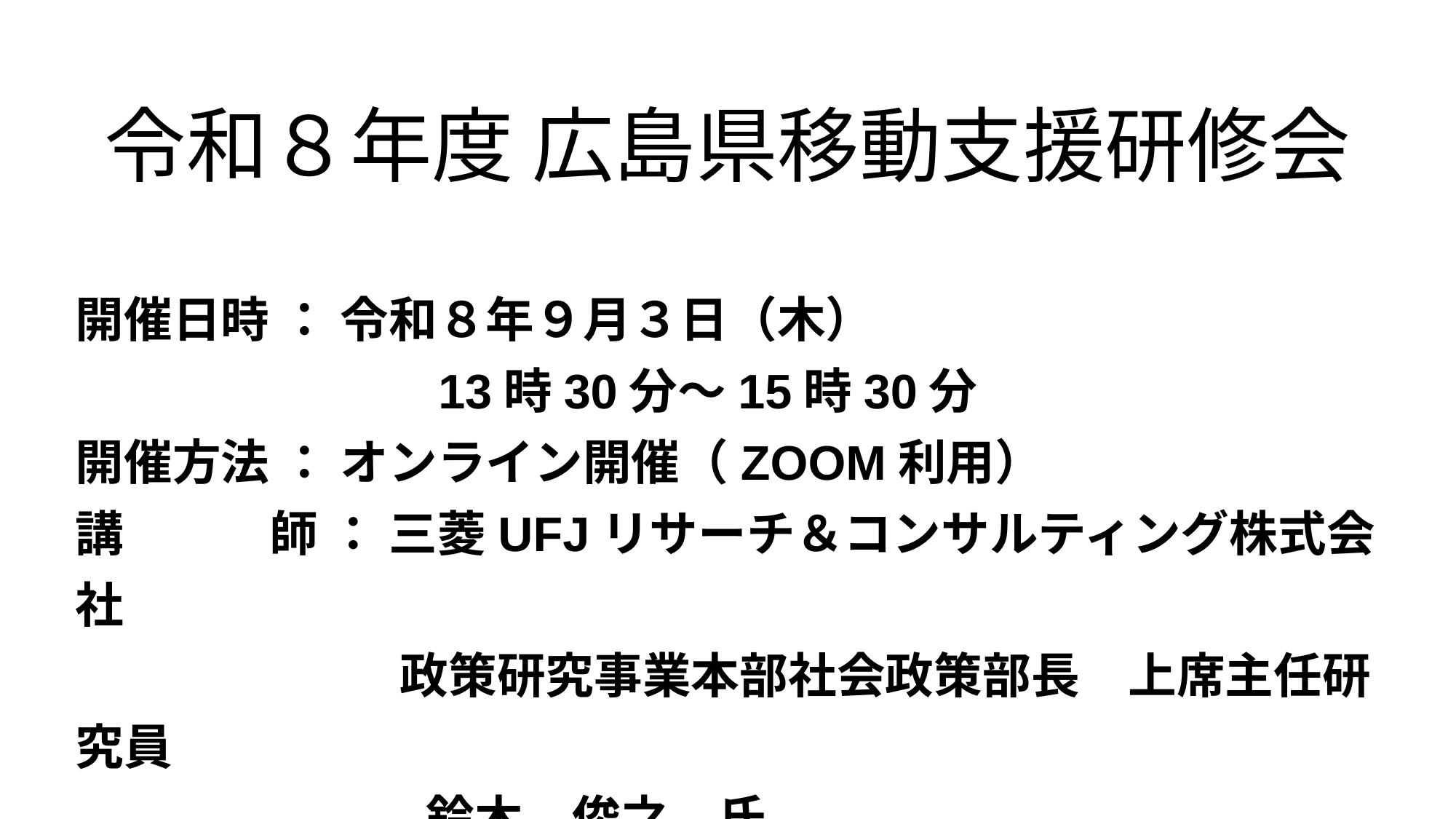

# 令和８年度 広島県移動支援研修会
開催日時 ： 令和８年９月３日（木）
　　　　　　　 13時30分～15時30分
開催方法 ： オンライン開催（ZOOM利用）
講　　　師 ： 三菱UFJリサーチ＆コンサルティング株式会社
　　　　　　   政策研究事業本部社会政策部長　上席主任研究員
　　　　　　　 鈴木　俊之　氏